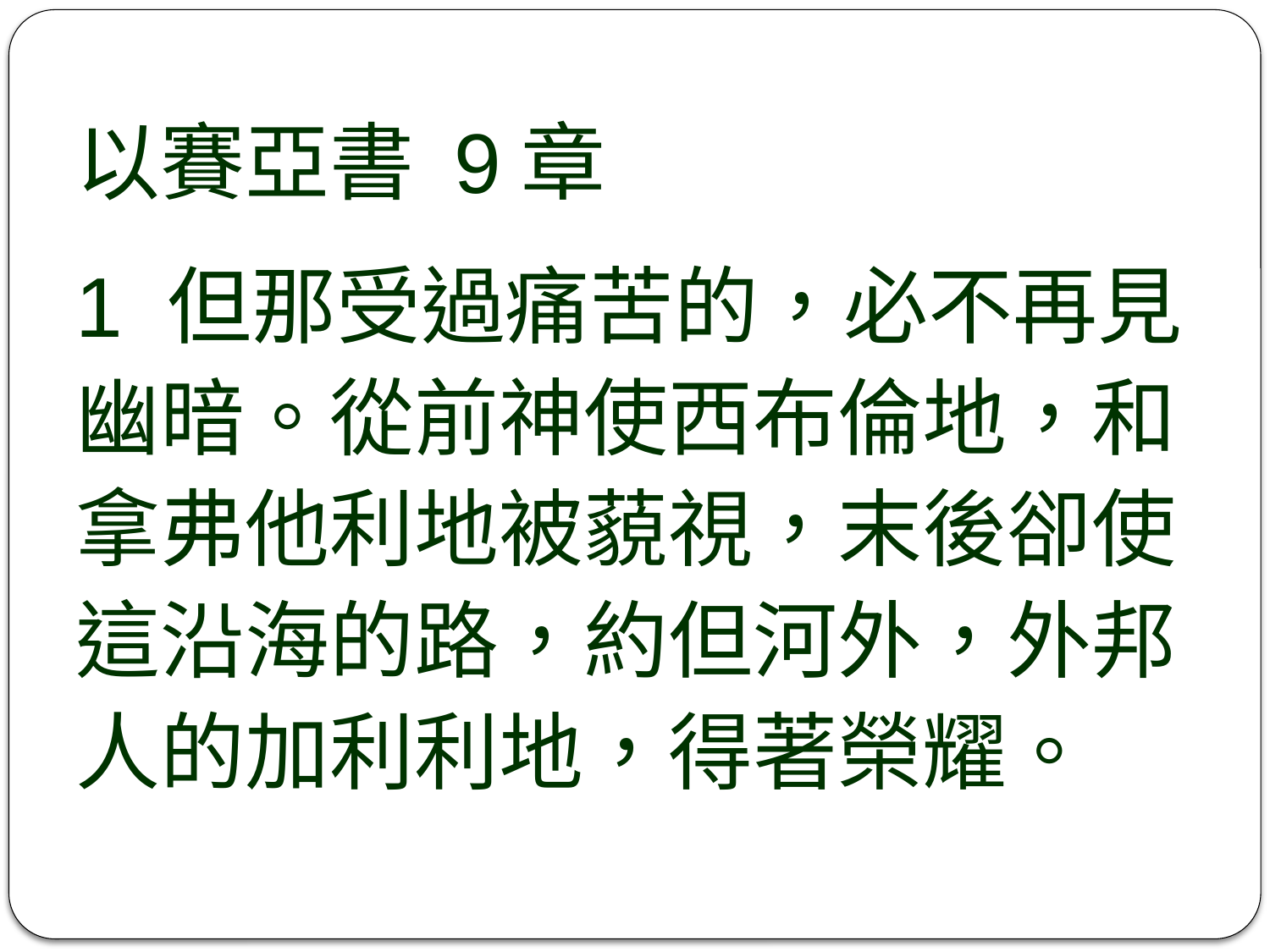

以賽亞書 9章
1 但那受過痛苦的，必不再見幽暗。從前神使西布倫地，和拿弗他利地被藐視，末後卻使這沿海的路，約但河外，外邦人的加利利地，得著榮耀。